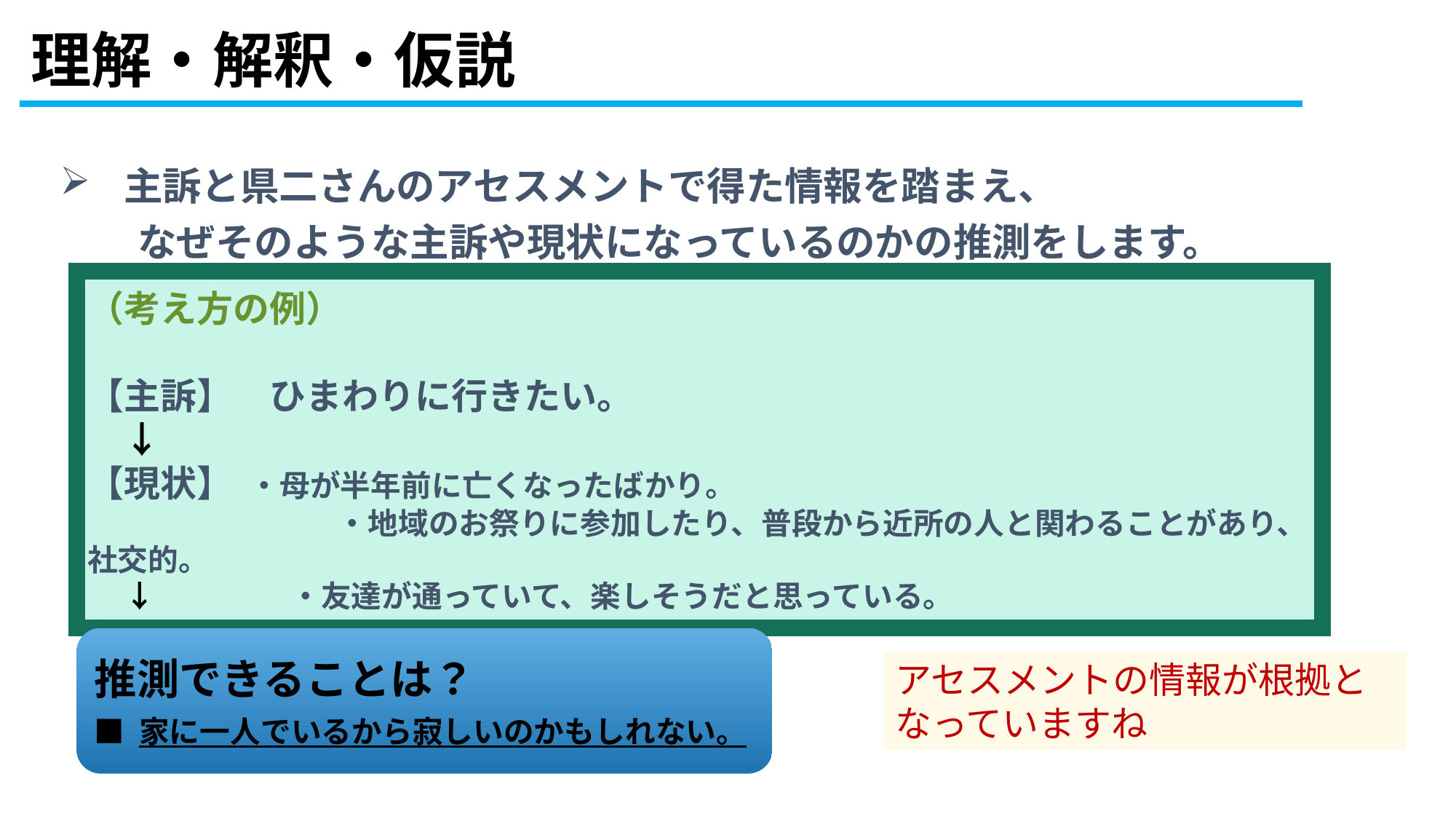

# 理解・解釈・仮説
   主訴と県二さんのアセスメントで得た情報を踏まえ、
　　なぜそのような主訴や現状になっているのかの推測をします。
（考え方の例）

【主訴】　ひまわりに行きたい。
　↓
【現状】  ・母が半年前に亡くなったばかり。
　　　　　　　　 ・地域のお祭りに参加したり、普段から近所の人と関わることがあり、社交的。
　 ↓　　 　　 ・友達が通っていて、楽しそうだと思っている。
推測できることは？

■ 家に一人でいるから寂しいのかもしれない。
アセスメントの情報が根拠と
なっていますね